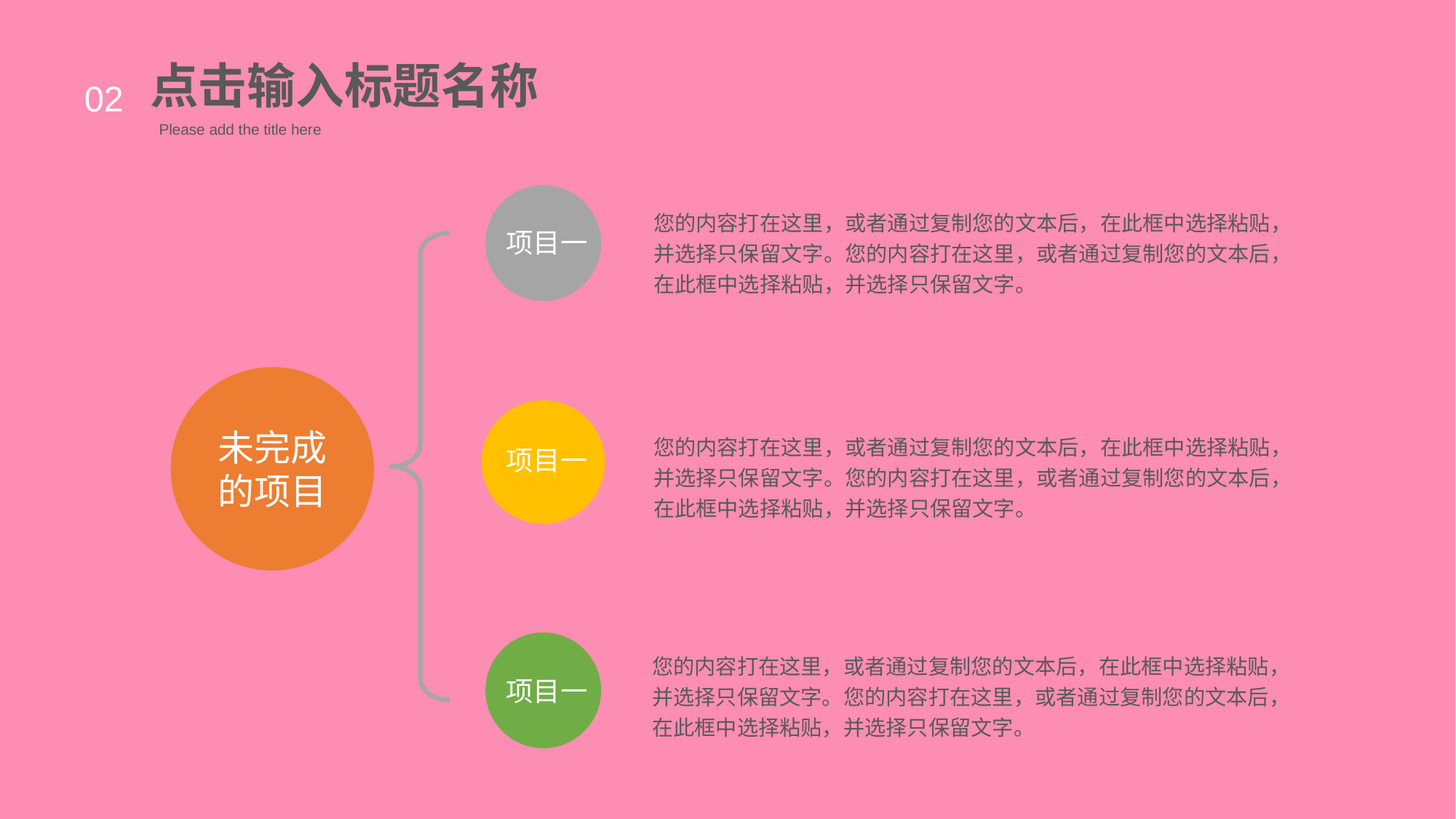

点击输入标题名称

02
Please add the title here

项目一
您的内容打在这里，或者通过复制您的文本后，在此框中选择粘贴，并选择只保留文字。您的内容打在这里，或者通过复制您的文本后，在此框中选择粘贴，并选择只保留文字。

未完成的项目

项目一
您的内容打在这里，或者通过复制您的文本后，在此框中选择粘贴，并选择只保留文字。您的内容打在这里，或者通过复制您的文本后，在此框中选择粘贴，并选择只保留文字。

项目一
您的内容打在这里，或者通过复制您的文本后，在此框中选择粘贴，并选择只保留文字。您的内容打在这里，或者通过复制您的文本后，在此框中选择粘贴，并选择只保留文字。